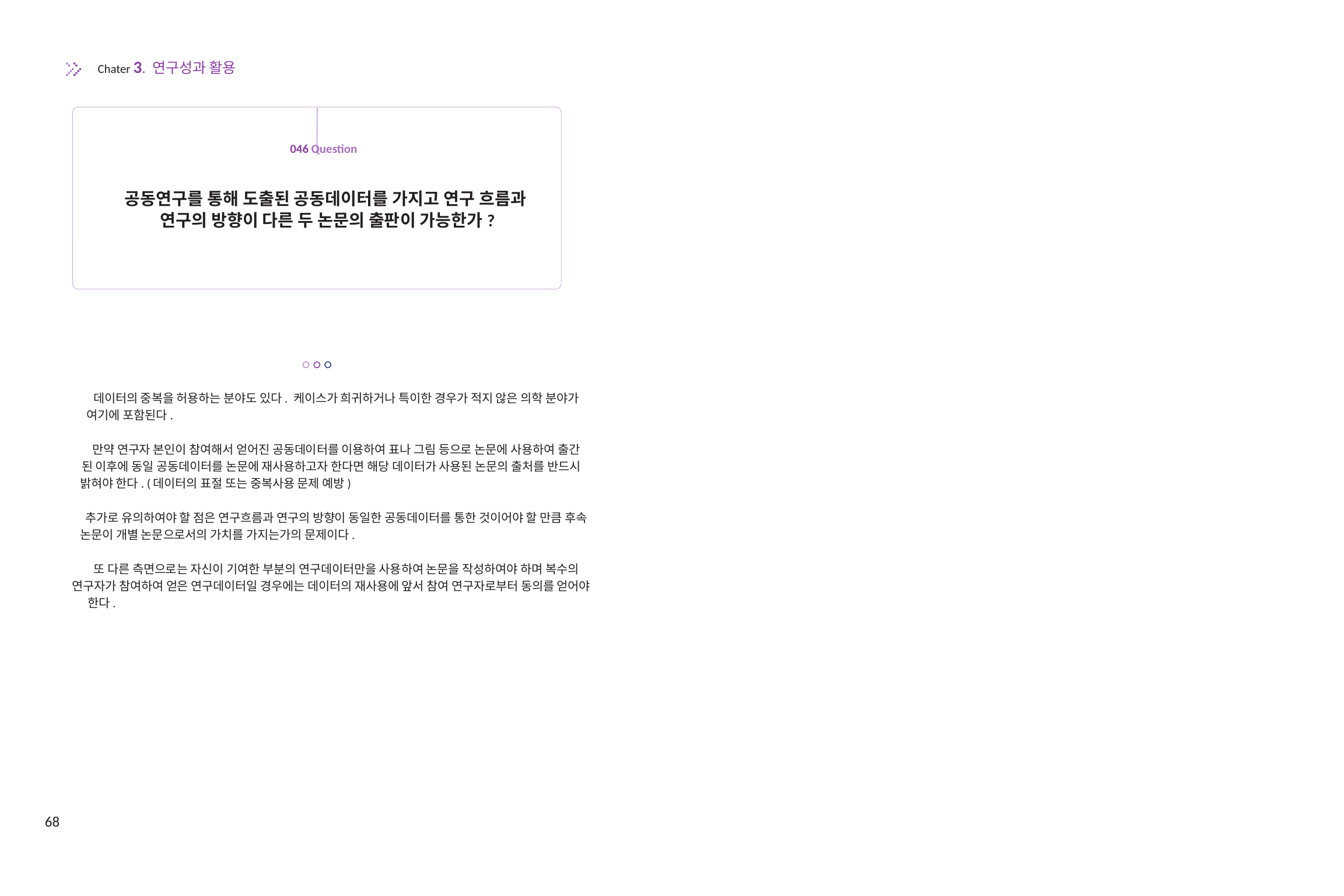

Chater 3. 연구성과 활용

046 Question

공동연구를 통해 도출된 공동데이터를 가지고 연구 흐름과
연구의 방향이 다른 두 논문의 출판이 가능한가?

데이터의 중복을 허용하는 분야도 있다. 케이스가 희귀하거나 특이한 경우가 적지 않은 의학 분야가
여기에 포함된다.
만약 연구자 본인이 참여해서 얻어진 공동데이터를 이용하여 표나 그림 등으로 논문에 사용하여 출간
된 이후에 동일 공동데이터를 논문에 재사용하고자 한다면 해당 데이터가 사용된 논문의 출처를 반드시
밝혀야 한다. (데이터의 표절 또는 중복사용 문제 예방)
추가로 유의하여야 할 점은 연구흐름과 연구의 방향이 동일한 공동데이터를 통한 것이어야 할 만큼 후속
논문이 개별 논문으로서의 가치를 가지는가의 문제이다.
또 다른 측면으로는 자신이 기여한 부분의 연구데이터만을 사용하여 논문을 작성하여야 하며 복수의
연구자가 참여하여 얻은 연구데이터일 경우에는 데이터의 재사용에 앞서 참여 연구자로부터 동의를 얻어야
한다.
68